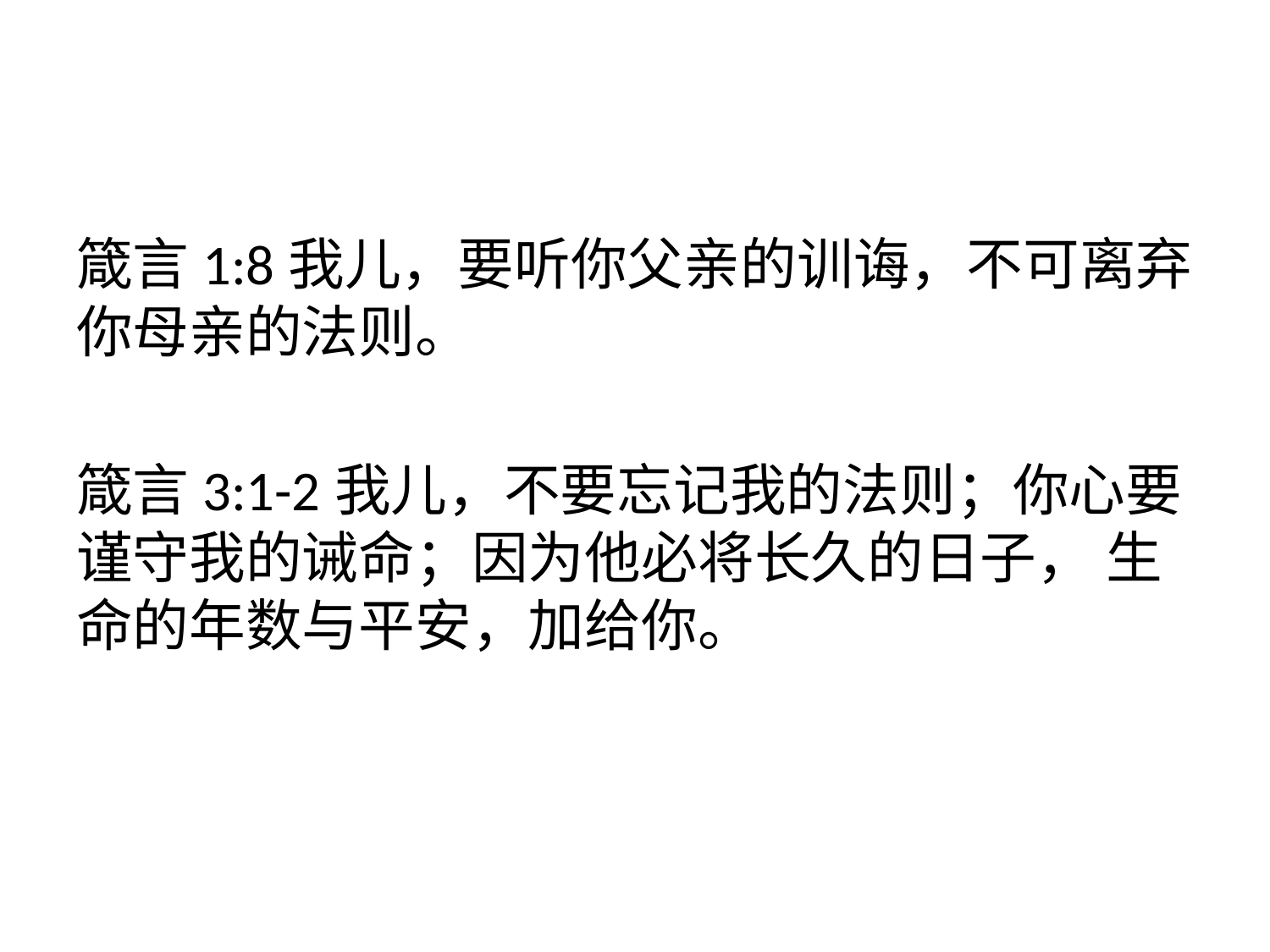

#
箴言1:8我儿，要听你父亲的训诲，不可离弃你母亲的法则。

箴言3:1-2我儿，不要忘记我的法则；你心要谨守我的诫命；因为他必将长久的日子， 生命的年数与平安，加给你。